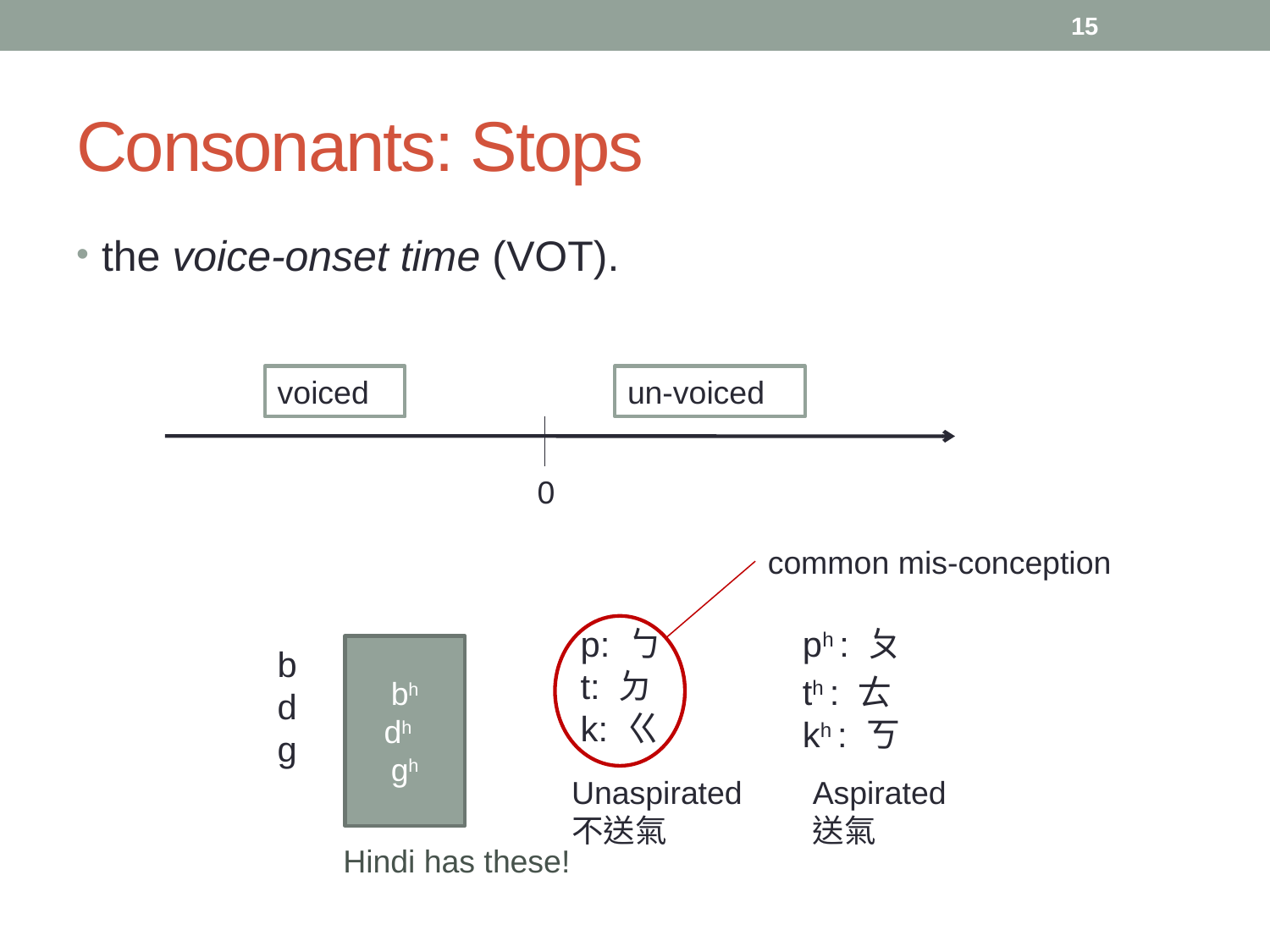

15
# Consonants: Stops
the voice-onset time (VOT).
voiced
un-voiced
0
common mis-conception

p: ㄅ
t: ㄉ
k: ㄍ
ph : ㄆ
th : ㄊ
kh : ㄎ
Aspirated
送氣
b
d
g
bh
dh
gh
Unaspirated
不送氣
Hindi has these!